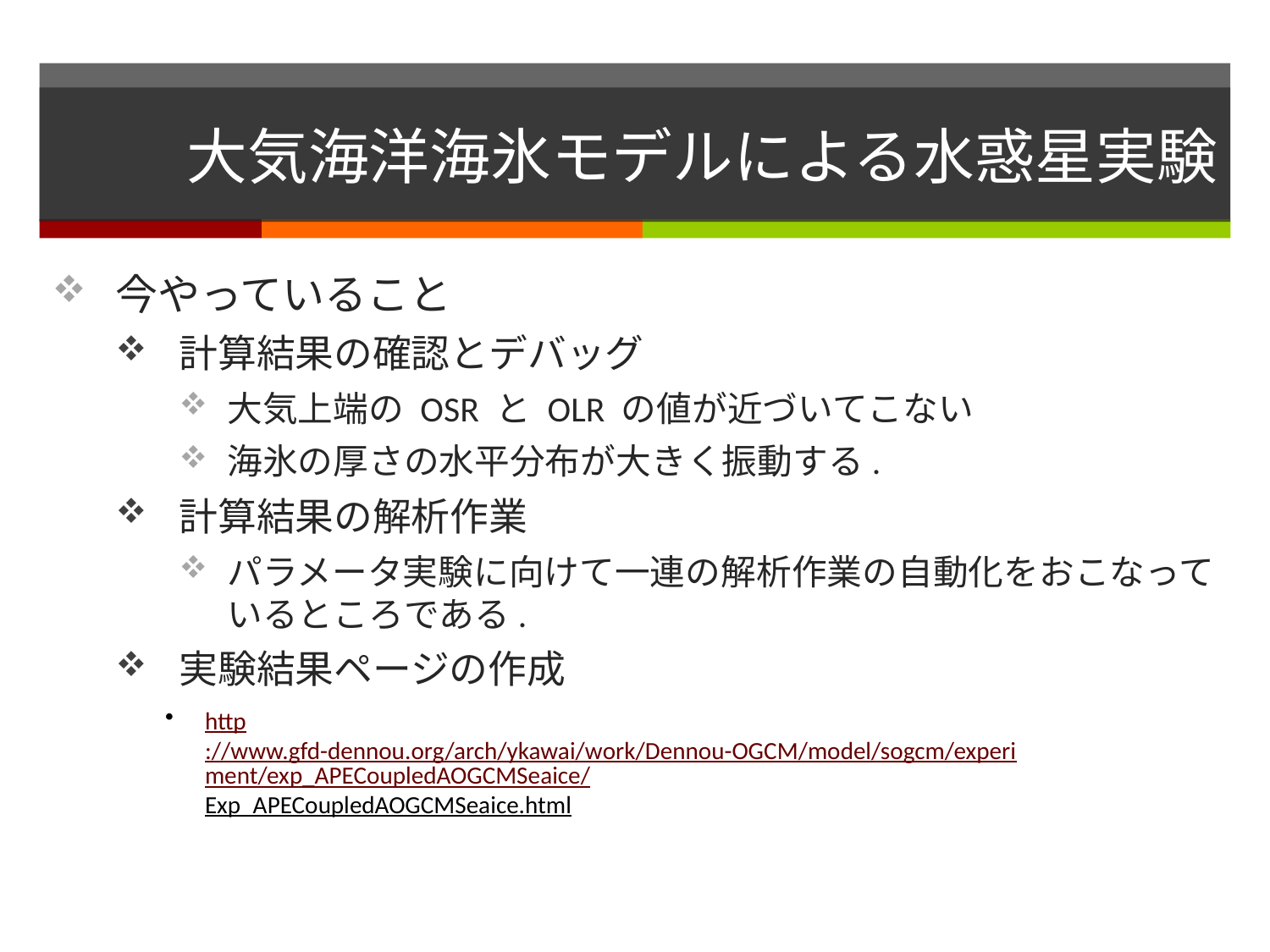

# 大気海洋海氷モデルによる水惑星実験
今やっていること
計算結果の確認とデバッグ
大気上端の OSR と OLR の値が近づいてこない
海氷の厚さの水平分布が大きく振動する.
計算結果の解析作業
パラメータ実験に向けて一連の解析作業の自動化をおこなっているところである.
実験結果ページの作成
http://www.gfd-dennou.org/arch/ykawai/work/Dennou-OGCM/model/sogcm/experiment/exp_APECoupledAOGCMSeaice/Exp_APECoupledAOGCMSeaice.html